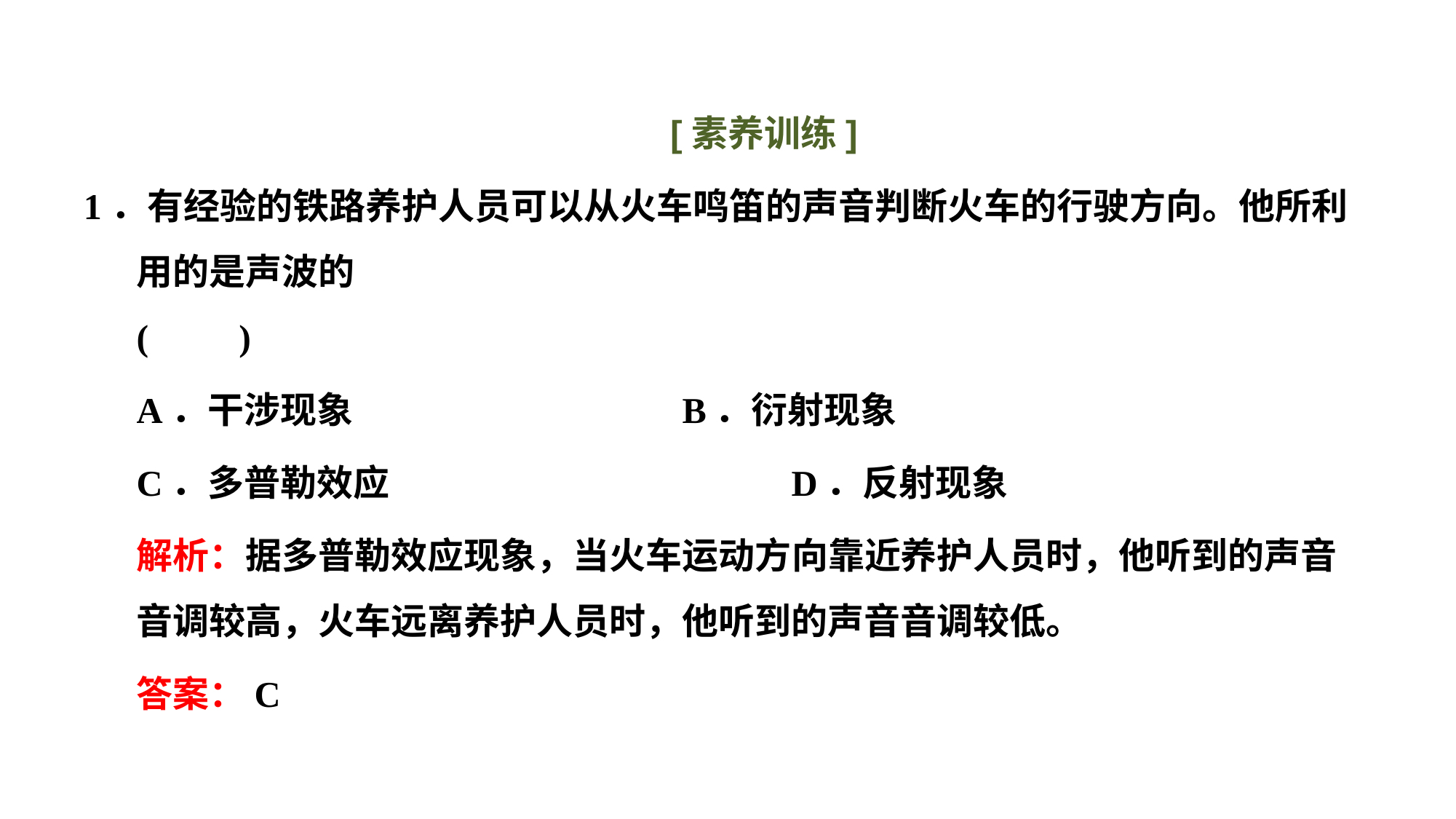

[素养训练]
1．有经验的铁路养护人员可以从火车鸣笛的声音判断火车的行驶方向。他所利用的是声波的									(　　)
A．干涉现象　　　　　　　　	B．衍射现象
C．多普勒效应  				D．反射现象
解析：据多普勒效应现象，当火车运动方向靠近养护人员时，他听到的声音音调较高，火车远离养护人员时，他听到的声音音调较低。
答案：C